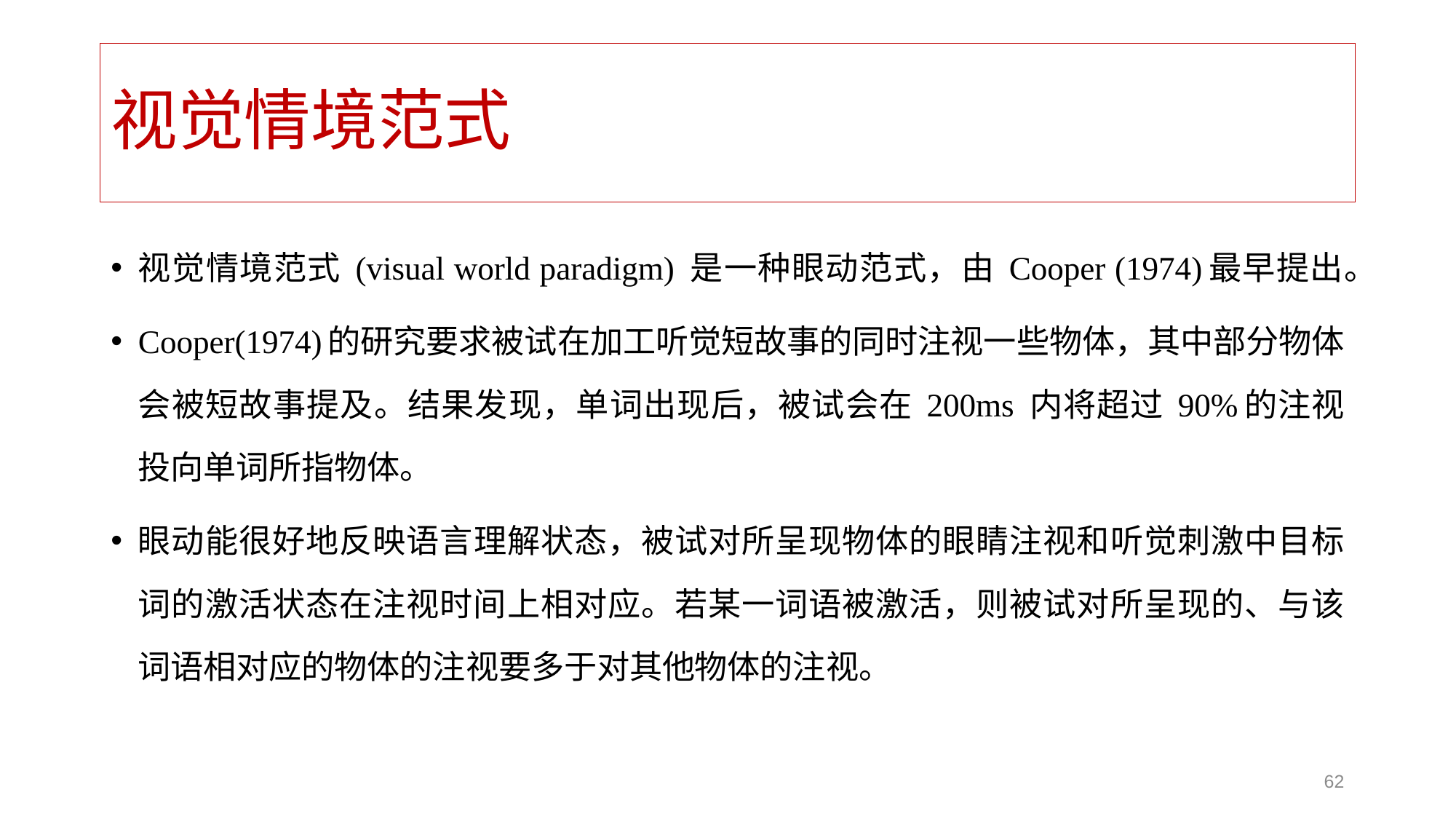

# 视觉情境范式
视觉情境范式 (visual world paradigm) 是一种眼动范式，由 Cooper (1974)最早提出。
Cooper(1974)的研究要求被试在加工听觉短故事的同时注视一些物体，其中部分物体会被短故事提及。结果发现，单词出现后，被试会在 200ms 内将超过 90%的注视投向单词所指物体。
眼动能很好地反映语言理解状态，被试对所呈现物体的眼睛注视和听觉刺激中目标词的激活状态在注视时间上相对应。若某一词语被激活，则被试对所呈现的、与该词语相对应的物体的注视要多于对其他物体的注视。

62